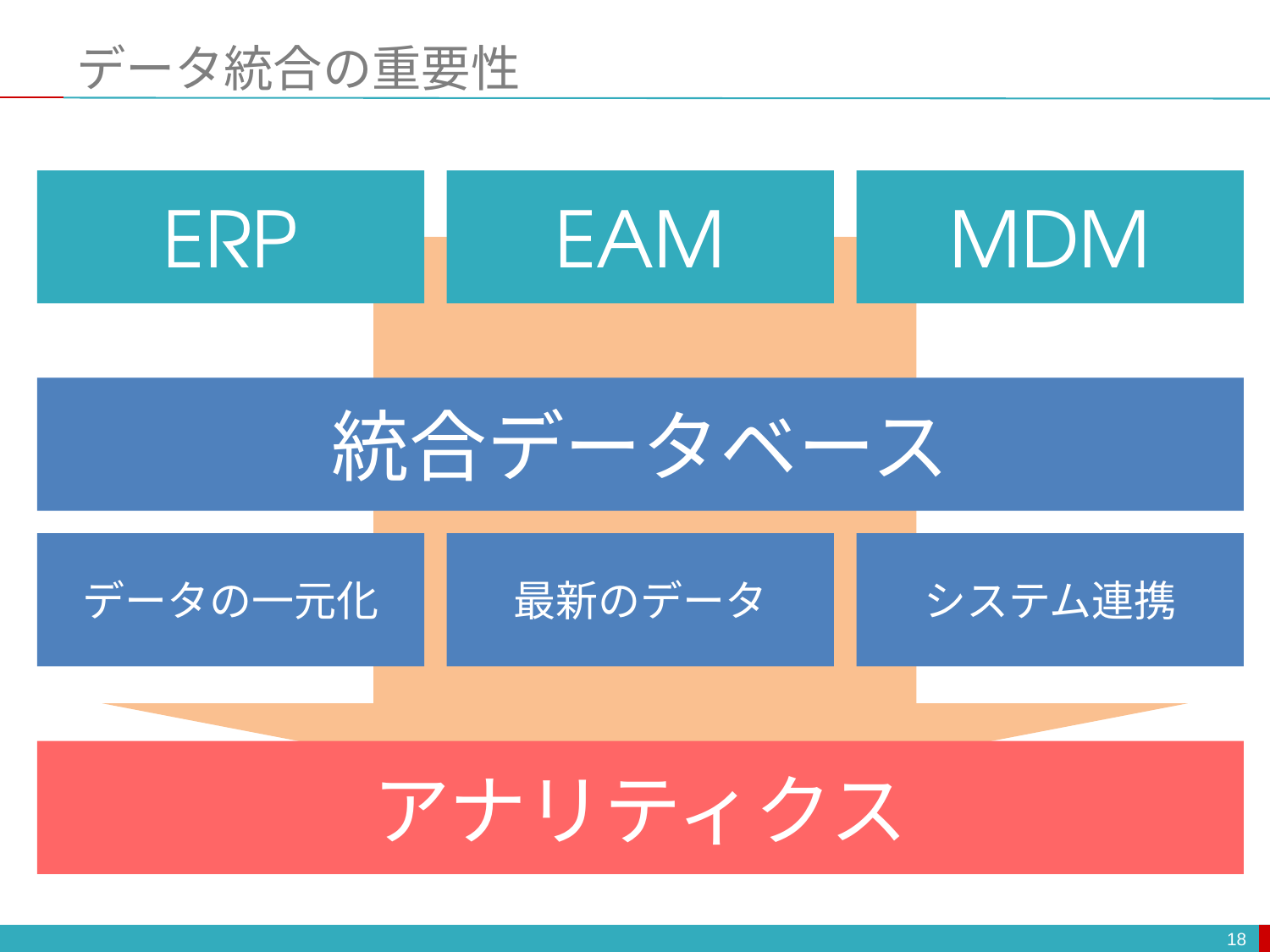

# データ統合の重要性
ERP
EAM
MDM

統合データベース
システム連携
データの一元化
最新のデータ
アナリティクス
18